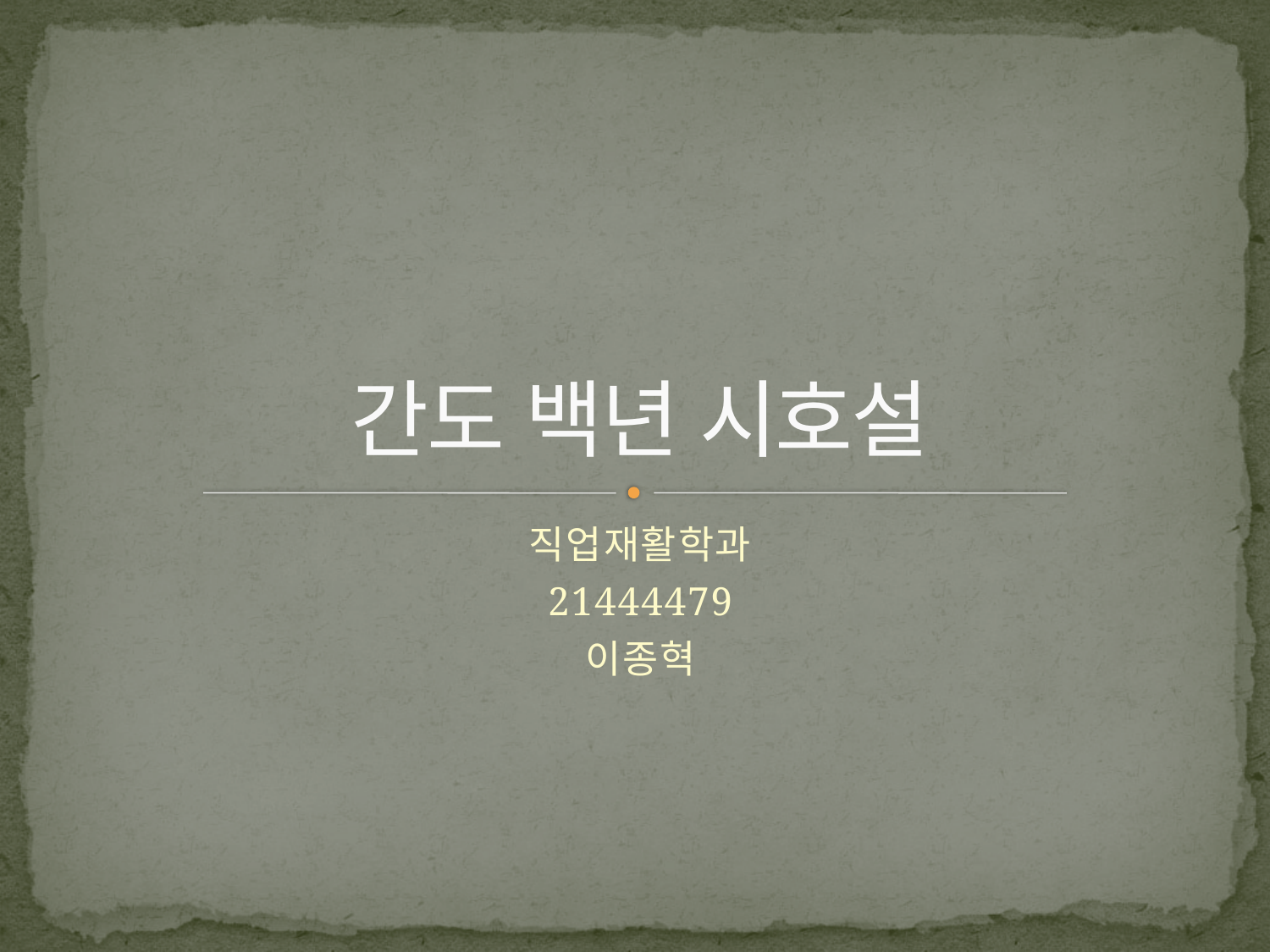

# 간도 백년 시호설
직업재활학과
21444479
이종혁